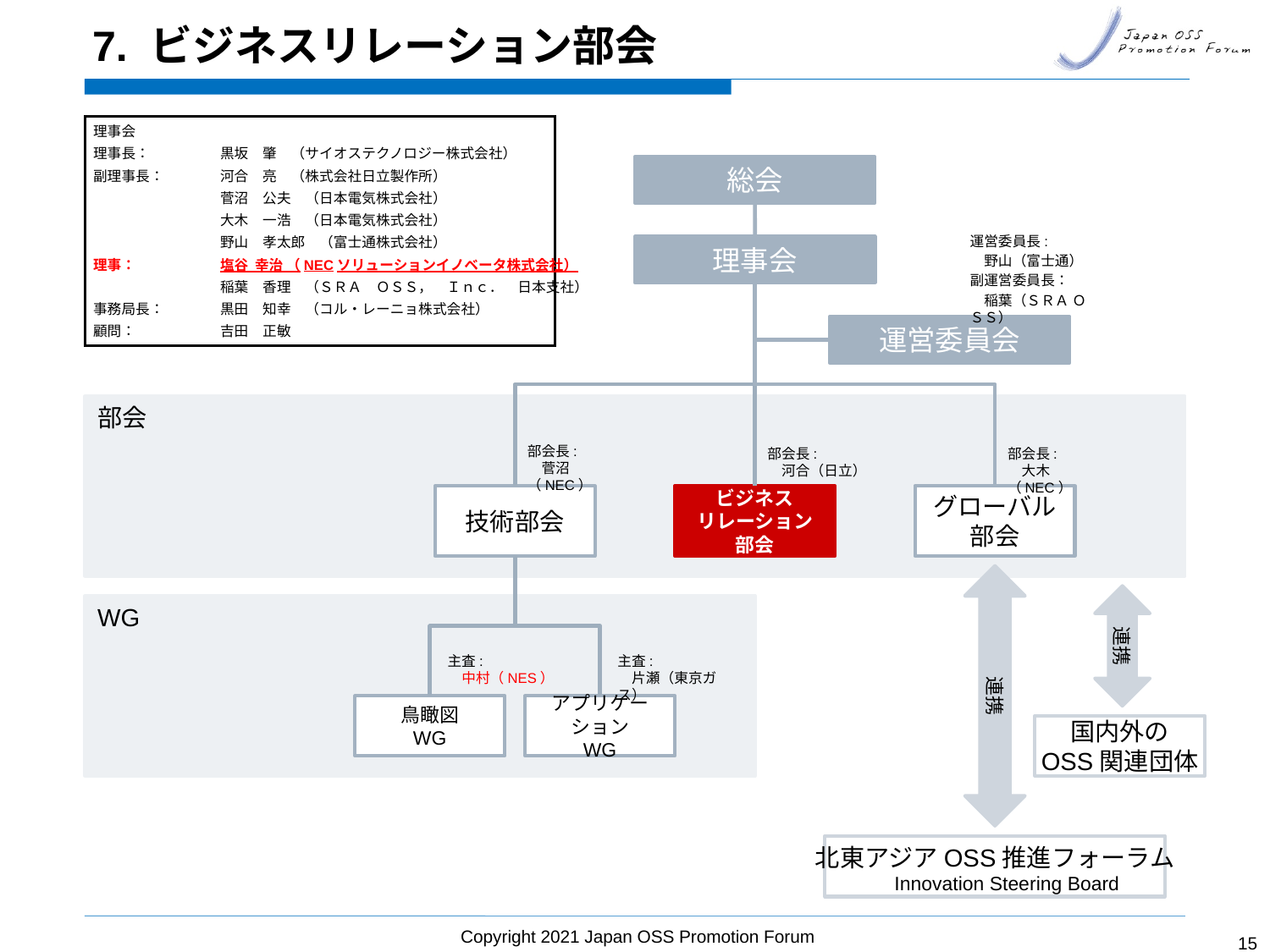

# 7. ビジネスリレーション部会
理事会
理事長：　　 	黒坂　肇　（サイオステクノロジー株式会社）
副理事長： 	河合　亮　（株式会社日立製作所）
	菅沼　公夫　（日本電気株式会社）
　　　　　　　 	大木　一浩　（日本電気株式会社）
　　　　　     	野山　孝太郎　（富士通株式会社）
理事：　　   	塩谷  幸治 （NECソリューションイノベータ株式会社）
　　　　　　　	稲葉　香理　（ＳＲＡ　ＯＳＳ，　Ｉｎｃ．　日本支社）
事務局長：	黒田　知幸　（コル・レーニョ株式会社）
顧問：	吉田　正敏
総会
運営委員長:
　野山（富士通）
副運営委員長：
　稲葉（ＳＲＡ ＯＳＳ）
理事会
運営委員会
部会

部会長:
　菅沼（NEC）
部会長:
　河合（日立）
部会長:
　大木（NEC）
グローバル部会
技術部会
ビジネス
リレーション部会
連携
連携
WG

主査:
　中村（NES）
主査:
　片瀬（東京ガス）
鳥瞰図
WG
アプリケーション
WG
国内外の
OSS関連団体
北東アジアOSS推進フォーラム
　Innovation Steering Board
Copyright 2021 Japan OSS Promotion Forum
15